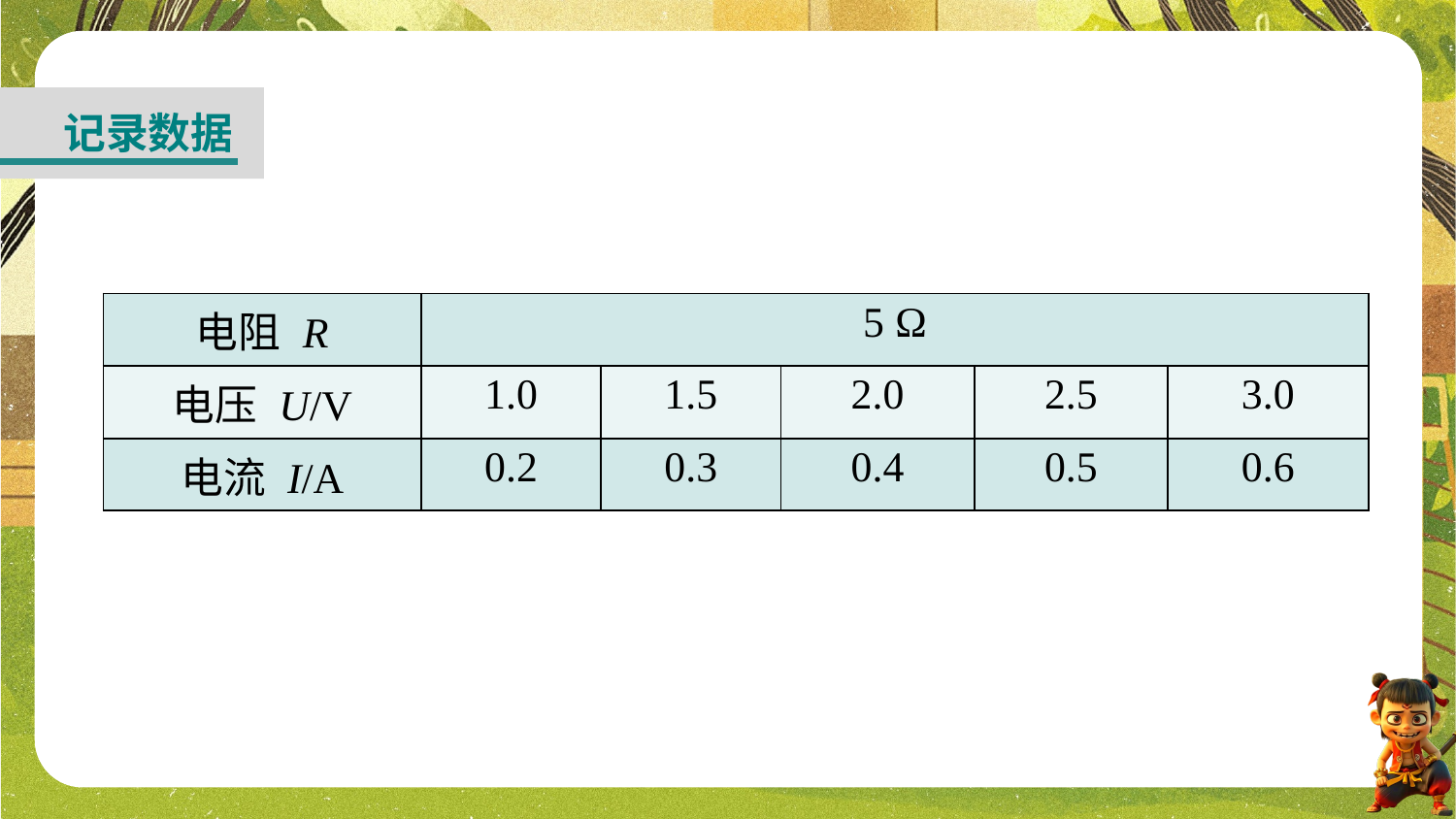

记录数据
| 电阻 R | 5 Ω |  |  |  |  |
| --- | --- | --- | --- | --- | --- |
| 电压 U/V | 1.0 | 1.5 | 2.0 | 2.5 | 3.0 |
| 电流 I/A | 0.2 | 0.3 | 0.4 | 0.5 | 0.6 |